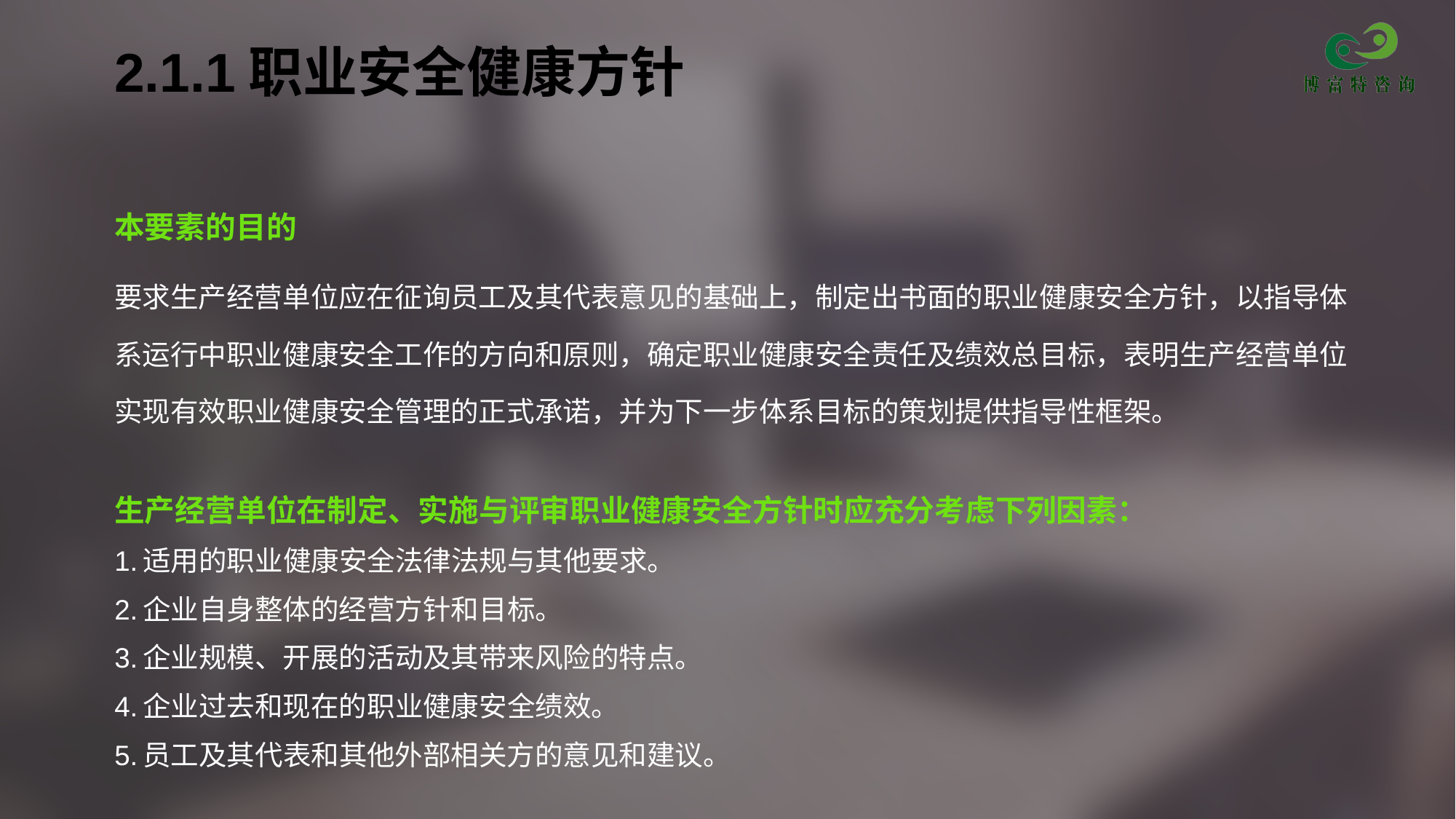

# 2.1.1职业安全健康方针
本要素的目的
要求生产经营单位应在征询员工及其代表意见的基础上，制定出书面的职业健康安全方针，以指导体系运行中职业健康安全工作的方向和原则，确定职业健康安全责任及绩效总目标，表明生产经营单位实现有效职业健康安全管理的正式承诺，并为下一步体系目标的策划提供指导性框架。

生产经营单位在制定、实施与评审职业健康安全方针时应充分考虑下列因素：
1.适用的职业健康安全法律法规与其他要求。
2.企业自身整体的经营方针和目标。
3.企业规模、开展的活动及其带来风险的特点。
4.企业过去和现在的职业健康安全绩效。
5.员工及其代表和其他外部相关方的意见和建议。